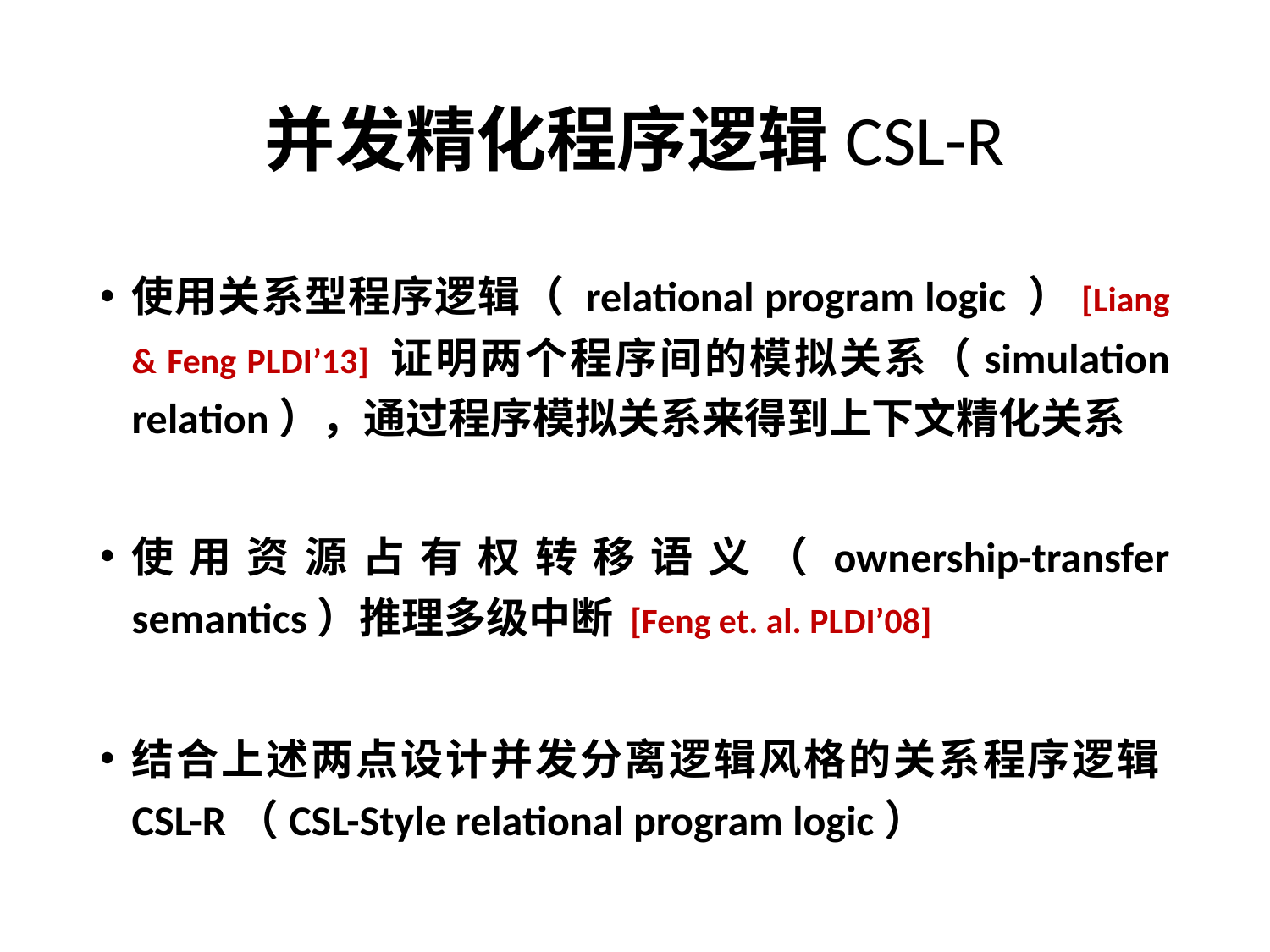

# 并发精化程序逻辑CSL-R
使用关系型程序逻辑（ relational program logic ）[Liang & Feng PLDI’13] 证明两个程序间的模拟关系（simulation relation），通过程序模拟关系来得到上下文精化关系

使用资源占有权转移语义（ownership-transfer semantics）推理多级中断 [Feng et. al. PLDI’08]

结合上述两点设计并发分离逻辑风格的关系程序逻辑CSL-R（CSL-Style relational program logic）